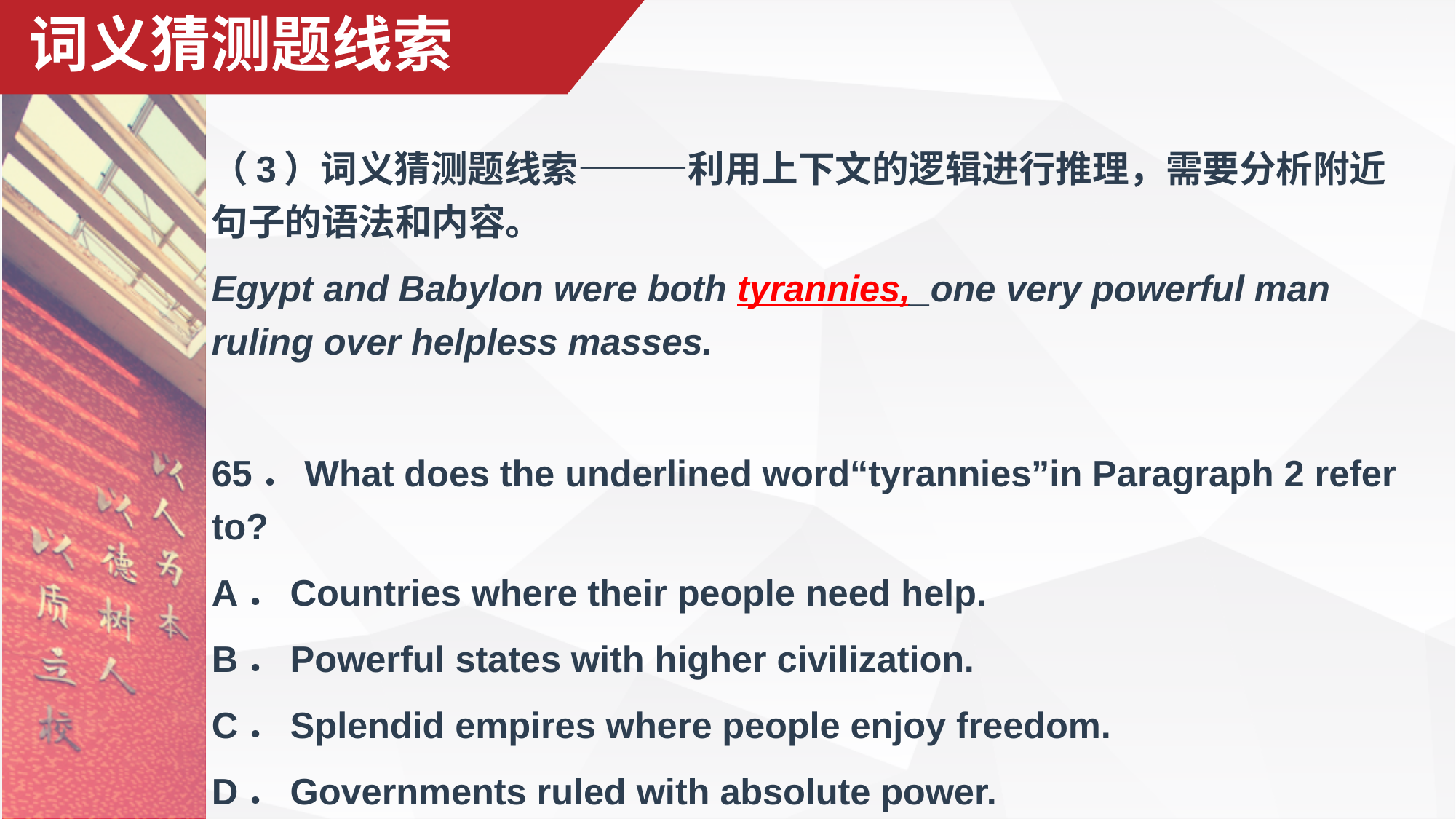

# 词义猜测题线索

（3）词义猜测题线索———利用上下文的逻辑进行推理，需要分析附近句子的语法和内容。
Egypt and Babylon were both tyrannies,_one very powerful man ruling over helpless masses.

65．What does the underlined word“tyrannies”in Paragraph 2 refer to?
A．Countries where their people need help.
B．Powerful states with higher civilization.
C．Splendid empires where people enjoy freedom.
D．Governments ruled with absolute power.